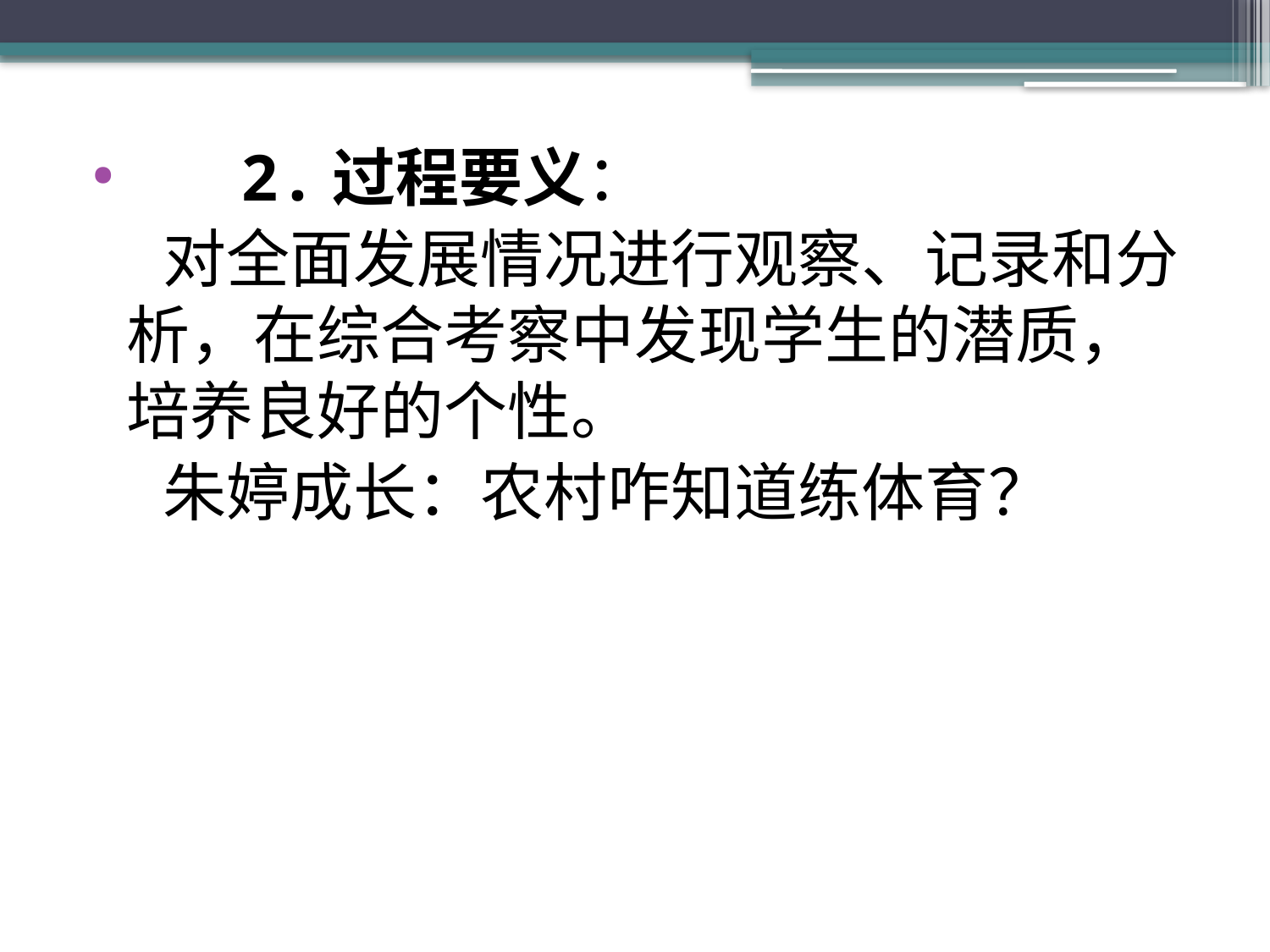

#

   2.过程要义：
    对全面发展情况进行观察、记录和分析，在综合考察中发现学生的潜质，培养良好的个性。
    朱婷成长：农村咋知道练体育？